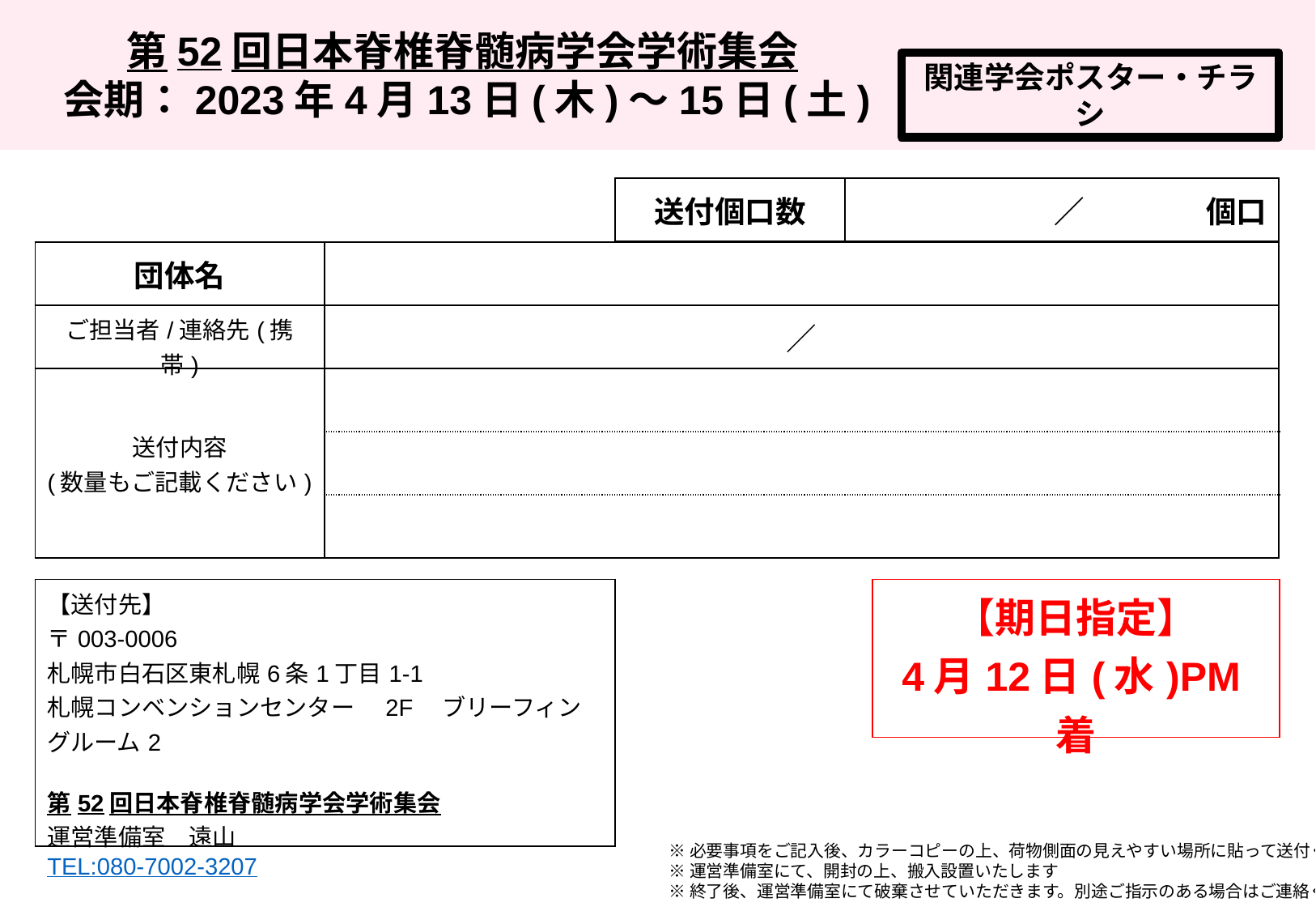

第52回日本脊椎脊髄病学会学術集会
会期：2023年4月13日(木)〜15日(土)
関連学会ポスター・チラシ
| 送付個口数 | ／　　　　個口 |
| --- | --- |
| 団体名 |  |
| --- | --- |
| ご担当者/連絡先(携帯) | ／ |
| 送付内容 (数量もご記載ください) |  |
|  |  |
|  |  |
| 【送付先】 〒003-0006 札幌市白石区東札幌6条1丁目1-1 札幌コンベンションセンター　2F　ブリーフィングルーム2 第52回日本脊椎脊髄病学会学術集会 運営準備室　遠山 TEL:080-7002-3207 |
| --- |
| 【期日指定】 4月12日(水)PM着 |
| --- |
※必要事項をご記入後、カラーコピーの上、荷物側面の見えやすい場所に貼って送付ください
※運営準備室にて、開封の上、搬入設置いたします
※終了後、運営準備室にて破棄させていただきます。別途ご指示のある場合はご連絡ください